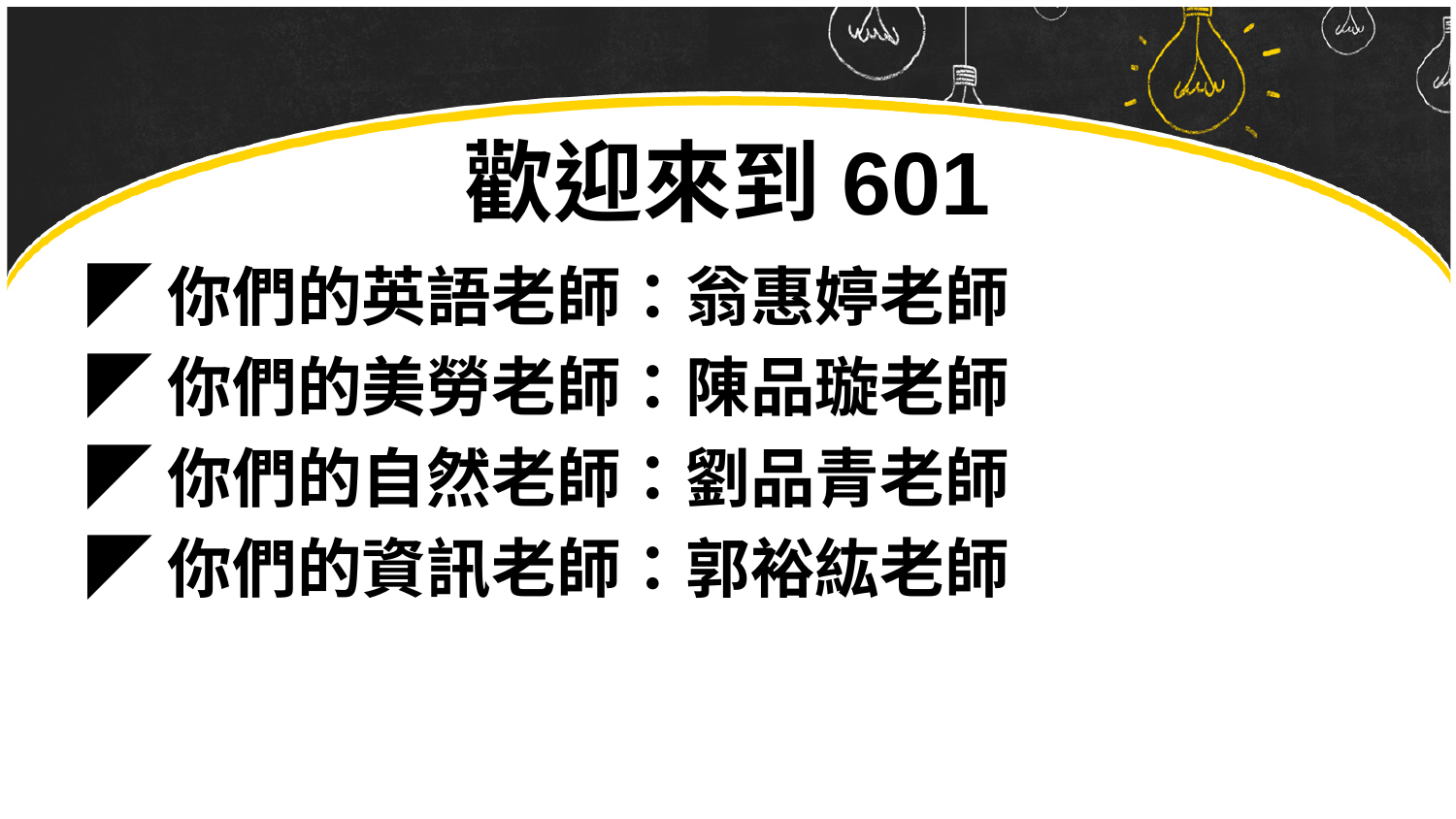

# 歡迎來到601
◤你們的英語老師：翁惠婷老師
◤你們的美勞老師：陳品璇老師
◤你們的自然老師：劉品青老師
◤你們的資訊老師：郭裕紘老師